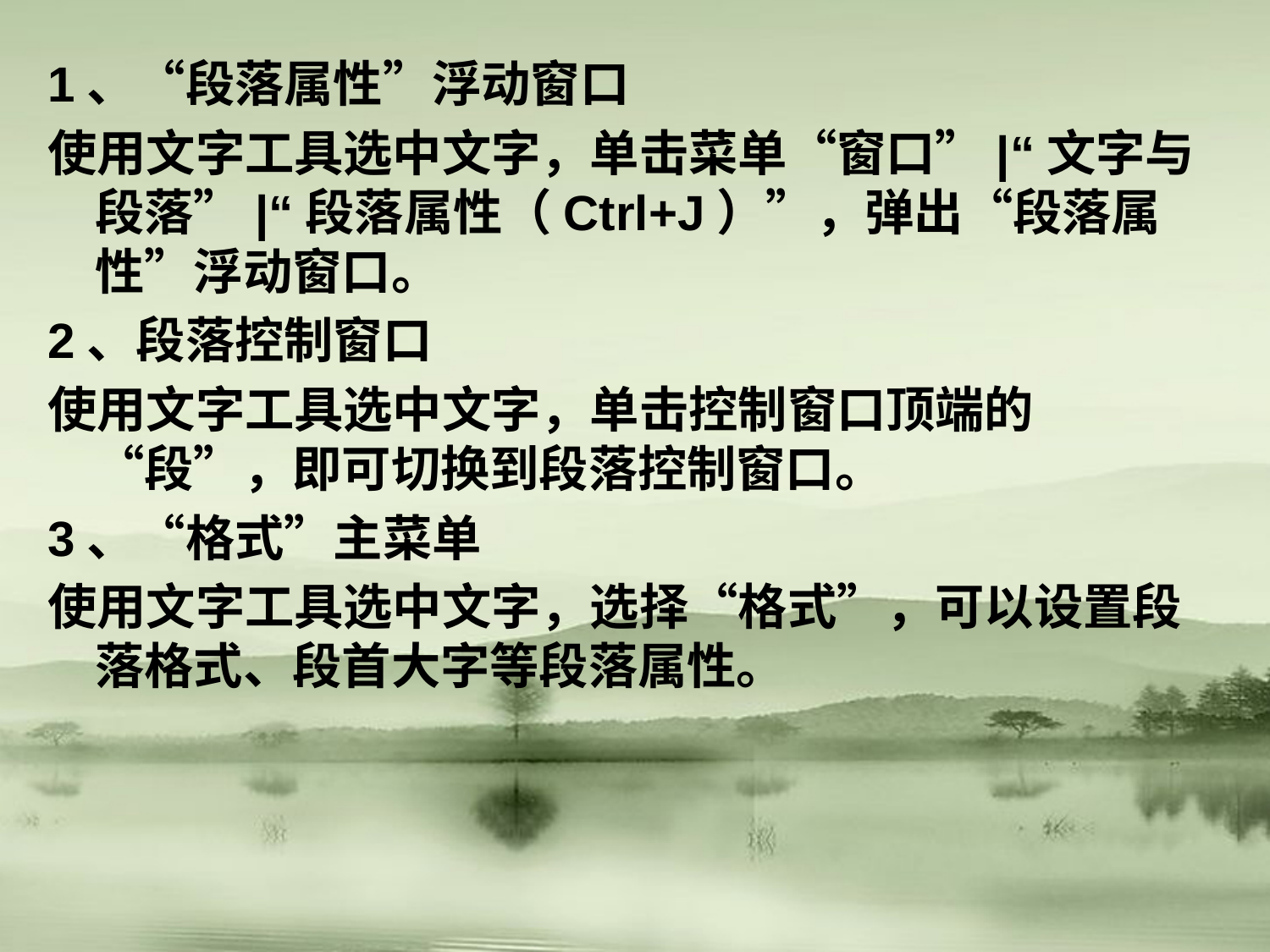

1、“段落属性”浮动窗口
使用文字工具选中文字，单击菜单“窗口”|“文字与段落”|“段落属性（Ctrl+J）”，弹出“段落属性”浮动窗口。
2、段落控制窗口
使用文字工具选中文字，单击控制窗口顶端的“段”，即可切换到段落控制窗口。
3、“格式”主菜单
使用文字工具选中文字，选择“格式”，可以设置段落格式、段首大字等段落属性。